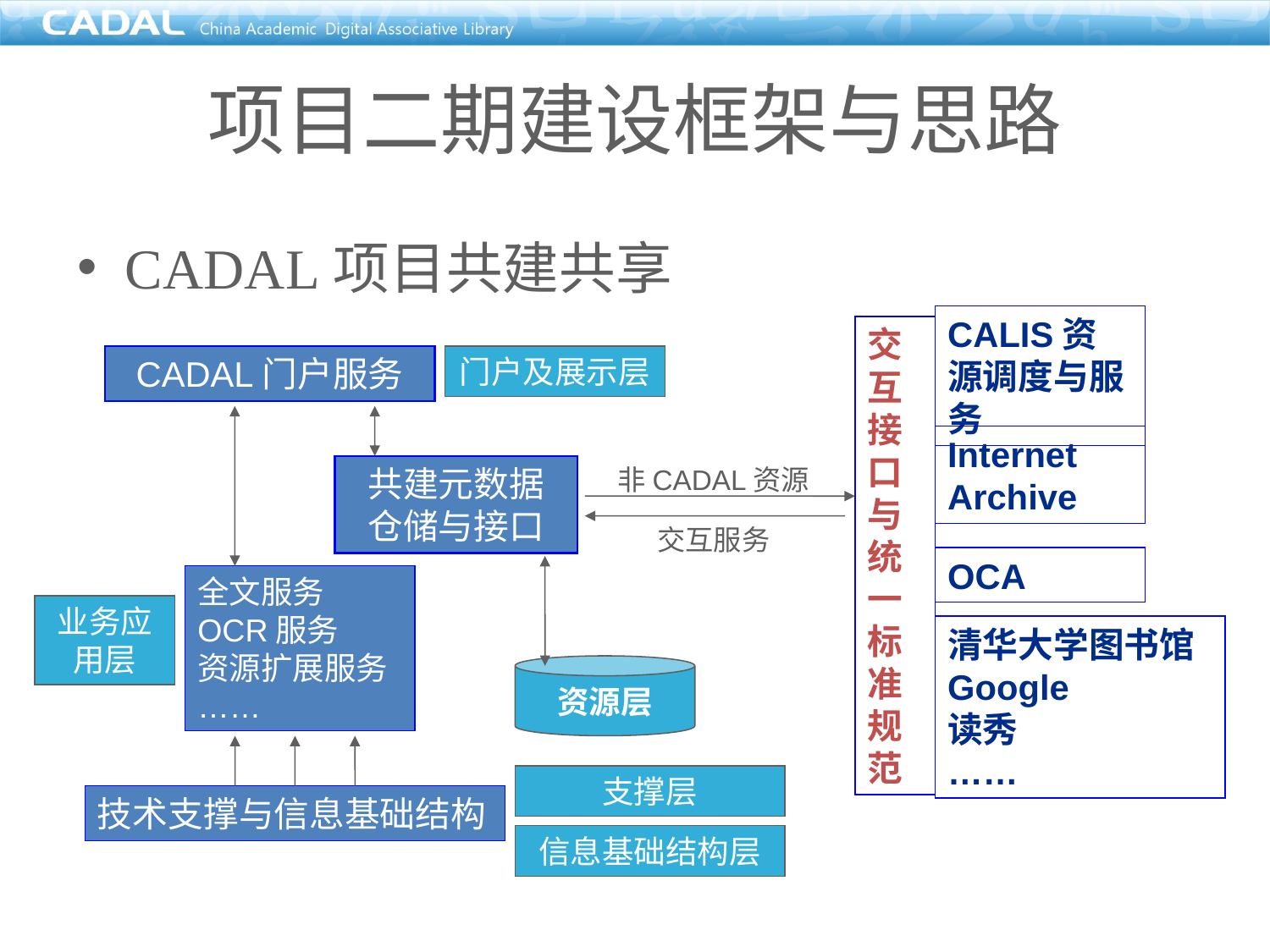

项目二期建设框架与思路
CADAL项目共建共享

CALIS资源调度与服务
Internet Archive
OCA
清华大学图书馆Google
读秀
……
交互接口与统一标准规范
非CADAL资源

交互服务
CADAL门户服务

全文服务
OCR服务
资源扩展服务
……

技术支撑与信息基础结构
门户及展示层
共建元数据
仓储与接口

业务应用层
资源层
支撑层
信息基础结构层